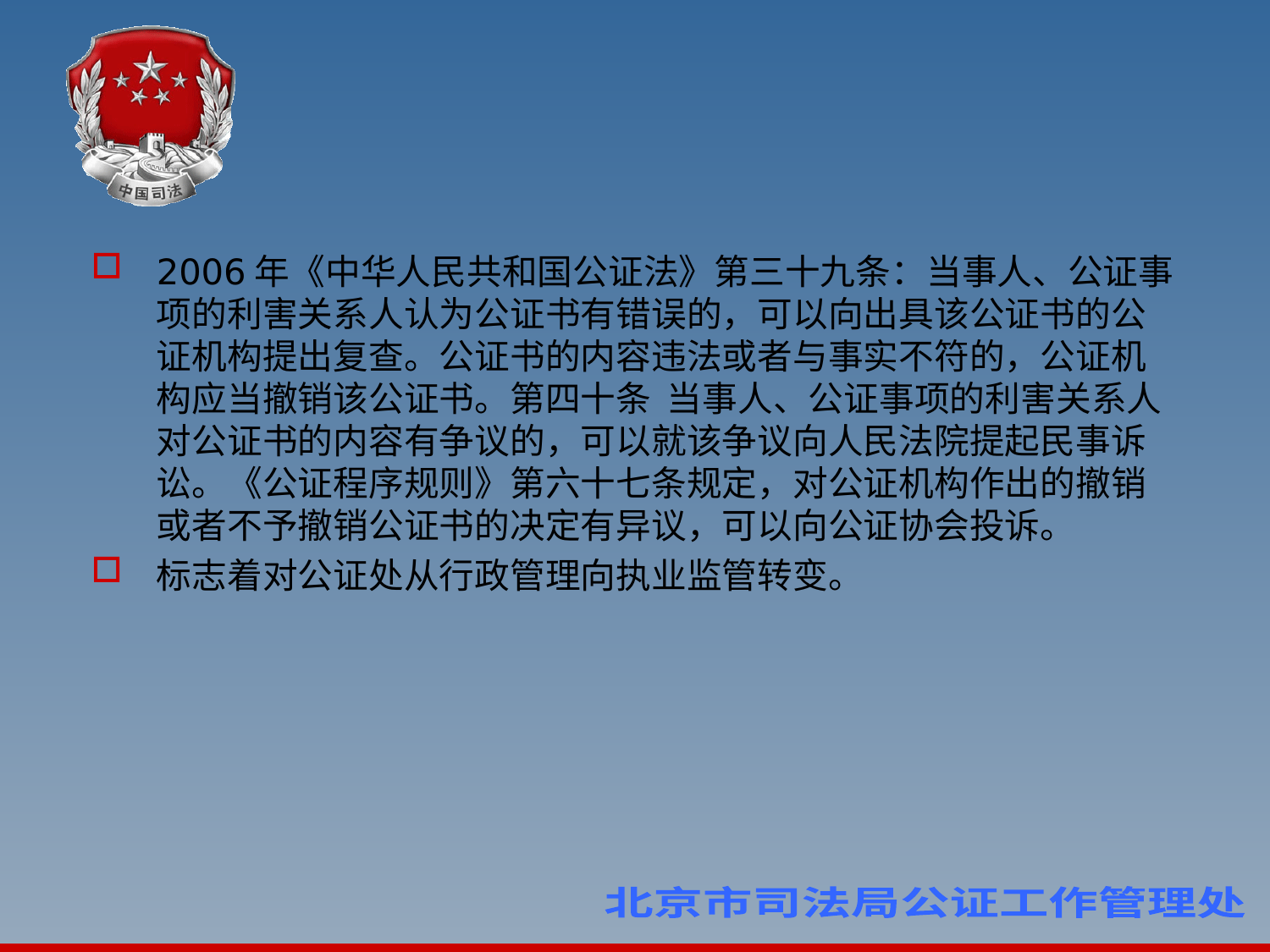

#
2006年《中华人民共和国公证法》第三十九条：当事人、公证事项的利害关系人认为公证书有错误的，可以向出具该公证书的公证机构提出复查。公证书的内容违法或者与事实不符的，公证机构应当撤销该公证书。第四十条  当事人、公证事项的利害关系人对公证书的内容有争议的，可以就该争议向人民法院提起民事诉讼。《公证程序规则》第六十七条规定，对公证机构作出的撤销或者不予撤销公证书的决定有异议，可以向公证协会投诉。
标志着对公证处从行政管理向执业监管转变。